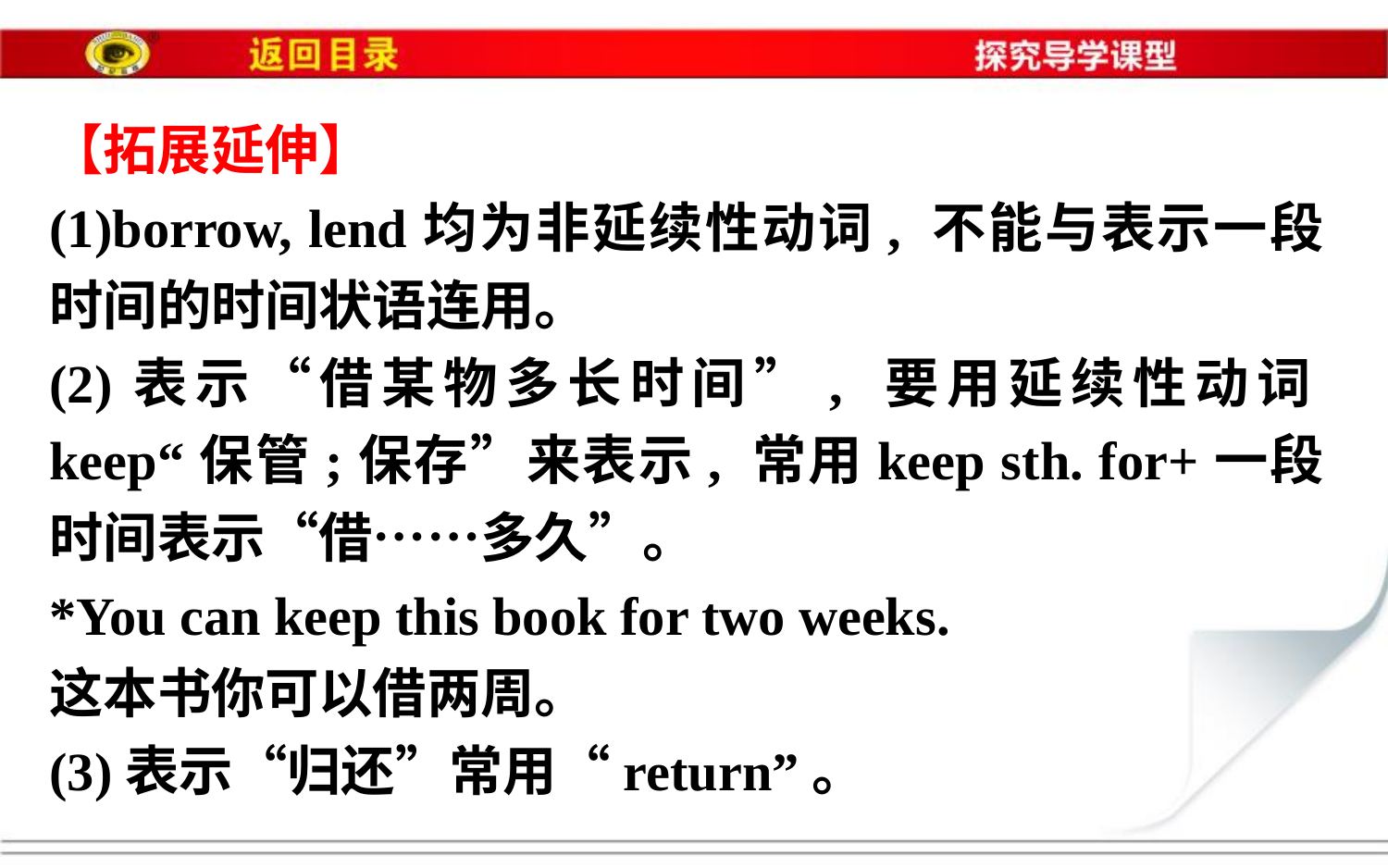

【拓展延伸】
(1)borrow, lend均为非延续性动词, 不能与表示一段时间的时间状语连用。
(2)表示“借某物多长时间”, 要用延续性动词keep“保管;保存”来表示, 常用keep sth. for+一段时间表示“借……多久”。
*You can keep this book for two weeks.
这本书你可以借两周。
(3)表示“归还”常用“return”。